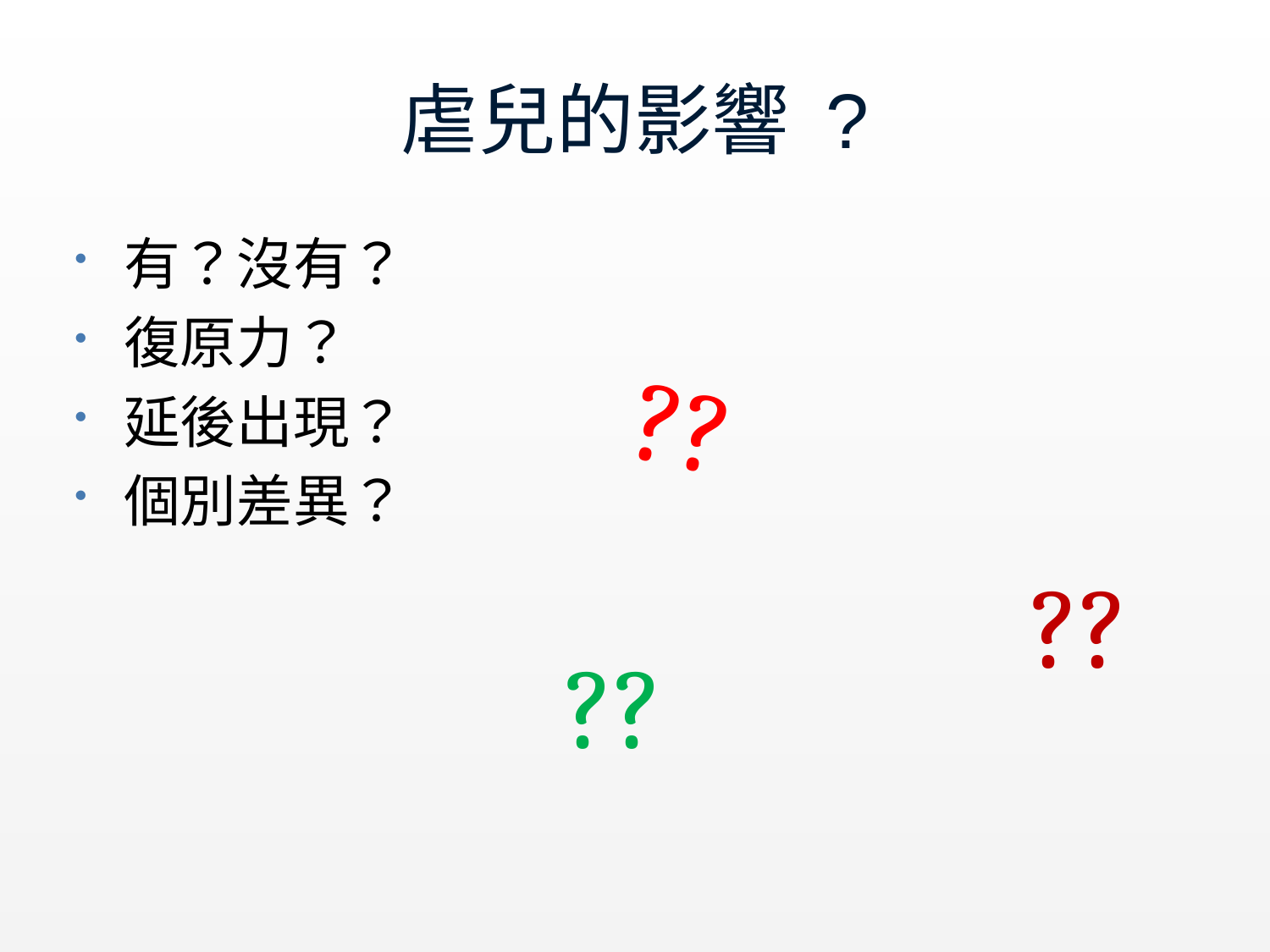

# 虐兒的影響 ?
有？沒有？
復原力？
延後出現？
個別差異？
??
??
??
kindylam/cp/swd
23